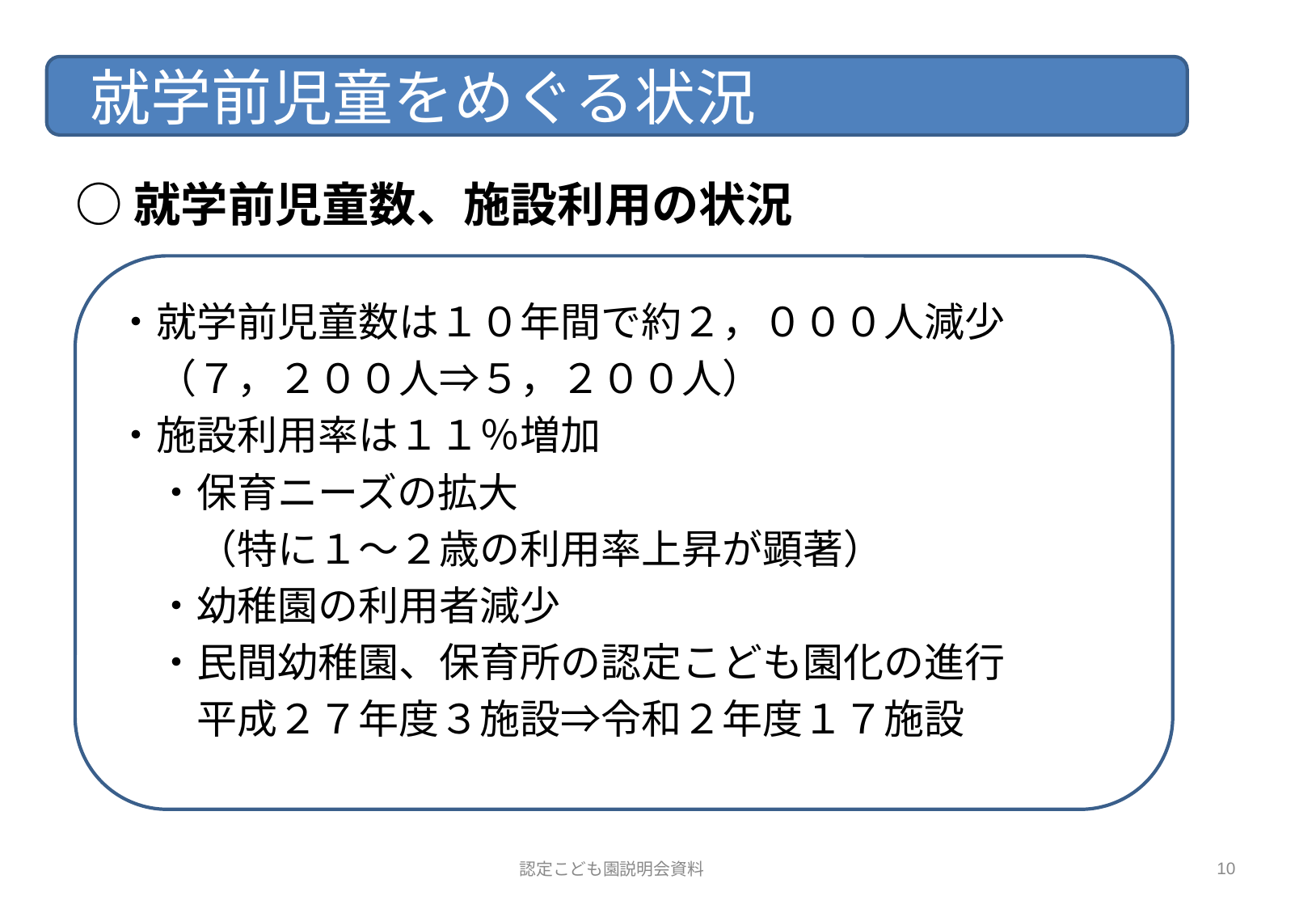

就学前児童をめぐる状況
○就学前児童数、施設利用の状況

　・就学前児童数は１０年間で約２，０００人減少
　　（７，２００人⇒５，２００人）
　・施設利用率は１１％増加
　　・保育ニーズの拡大
　　　（特に１～２歳の利用率上昇が顕著）
　　・幼稚園の利用者減少
　　・民間幼稚園、保育所の認定こども園化の進行
　　　平成２７年度３施設⇒令和２年度１７施設

10
認定こども園説明会資料